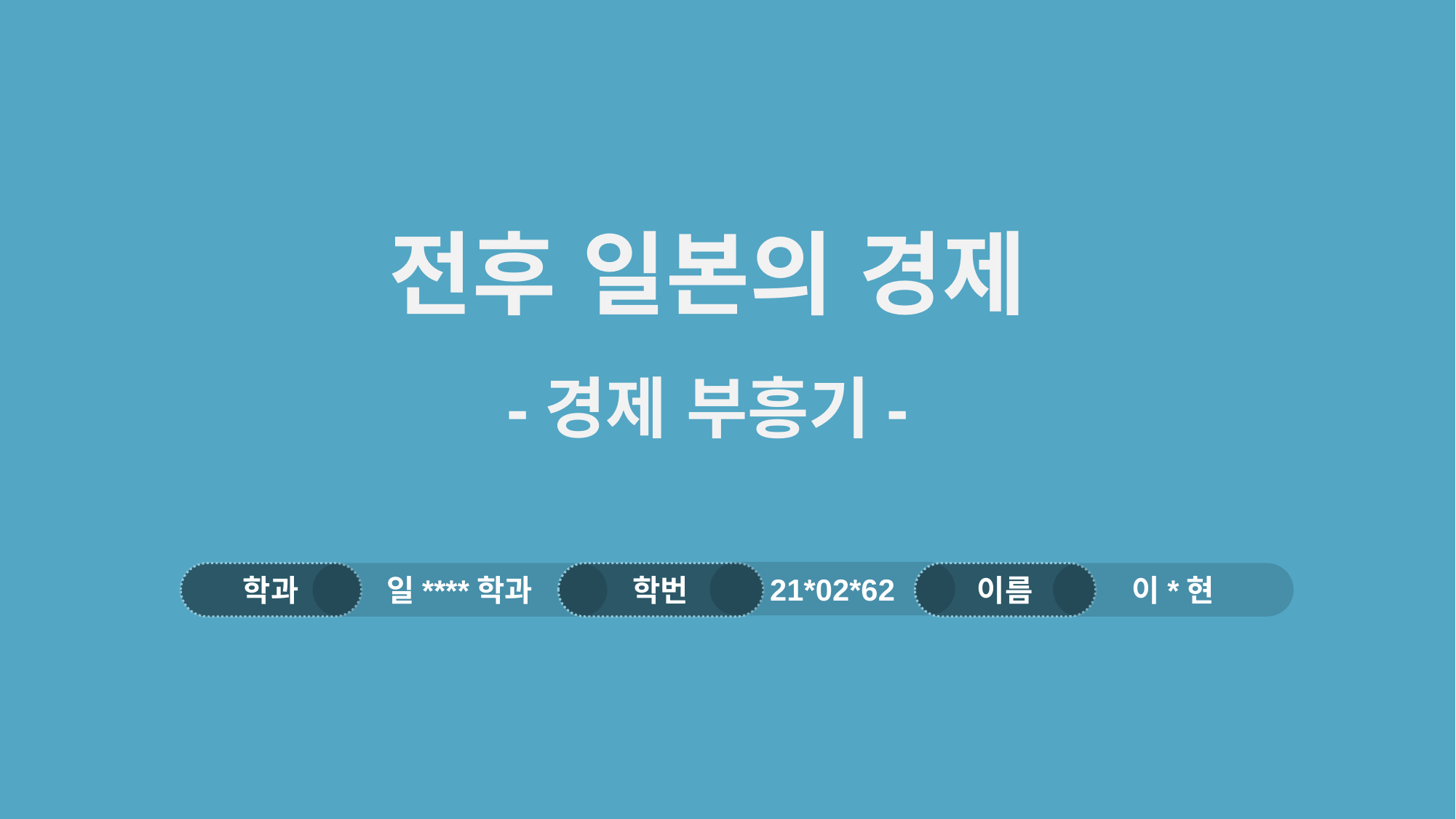

전후 일본의 경제
-경제 부흥기-
21*02*62
학과
일****학과
학번
이름
이*현